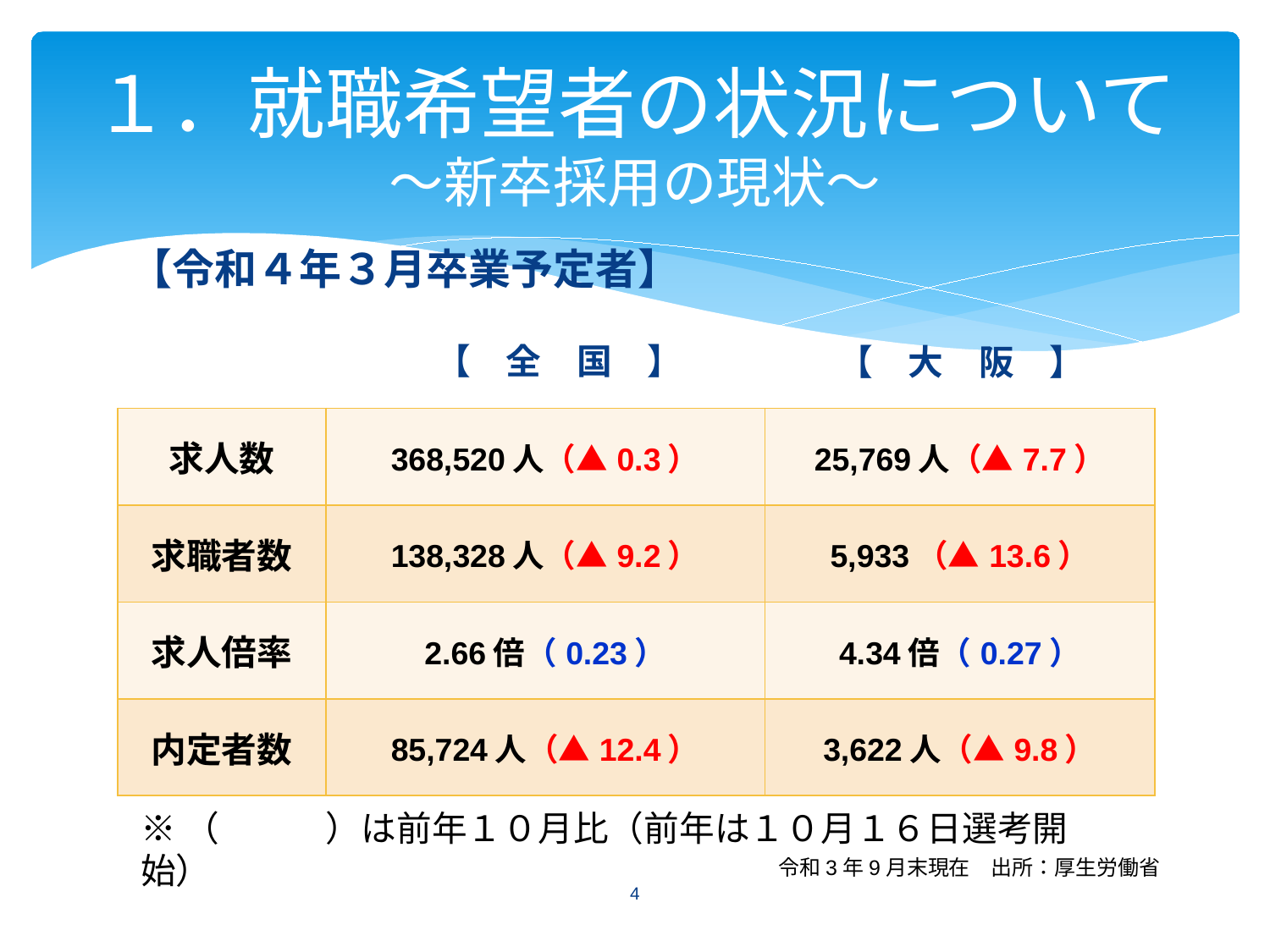

# １．就職希望者の状況について ～新卒採用の現状～
【令和４年３月卒業予定者】
令和3年9月末現在　出所：厚生労働省

【　全　国　】
【　大　阪　】
| 求人数 | 368,520人（▲0.3） | 25,769人（▲7.7） |
| --- | --- | --- |
| 求職者数 | 138,328人（▲9.2） | 5,933（▲13.6） |
| 求人倍率 | 2.66倍（0.23） | 4.34倍（0.27） |
| 内定者数 | 85,724人（▲12.4） | 3,622人（▲9.8） |
※（　　　）は前年１０月比（前年は１０月１６日選考開始）
4